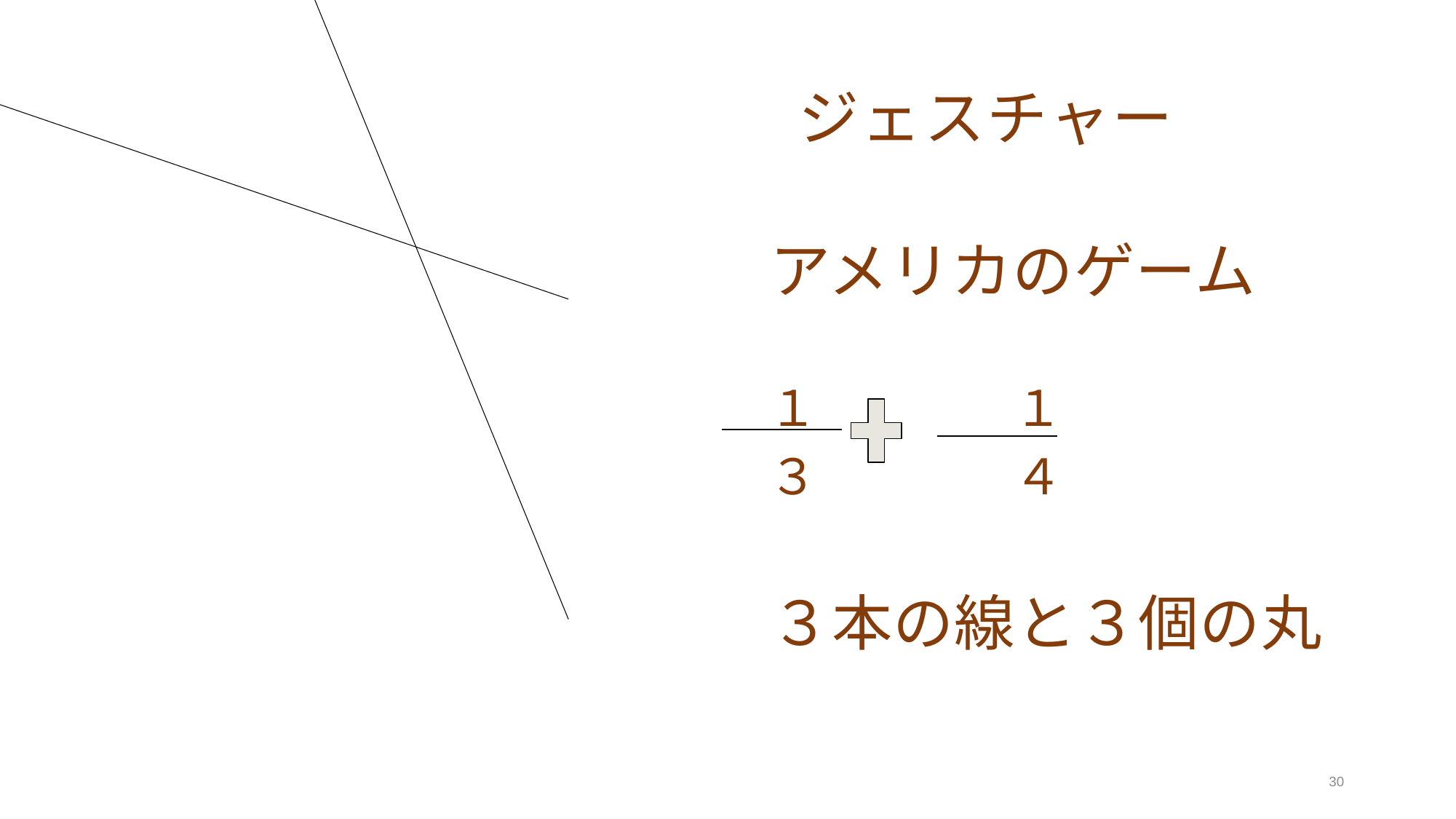

# ジェスチャー
アメリカのゲーム

３本の線と３個の丸

　１　　　　１
　３　　　　４

30